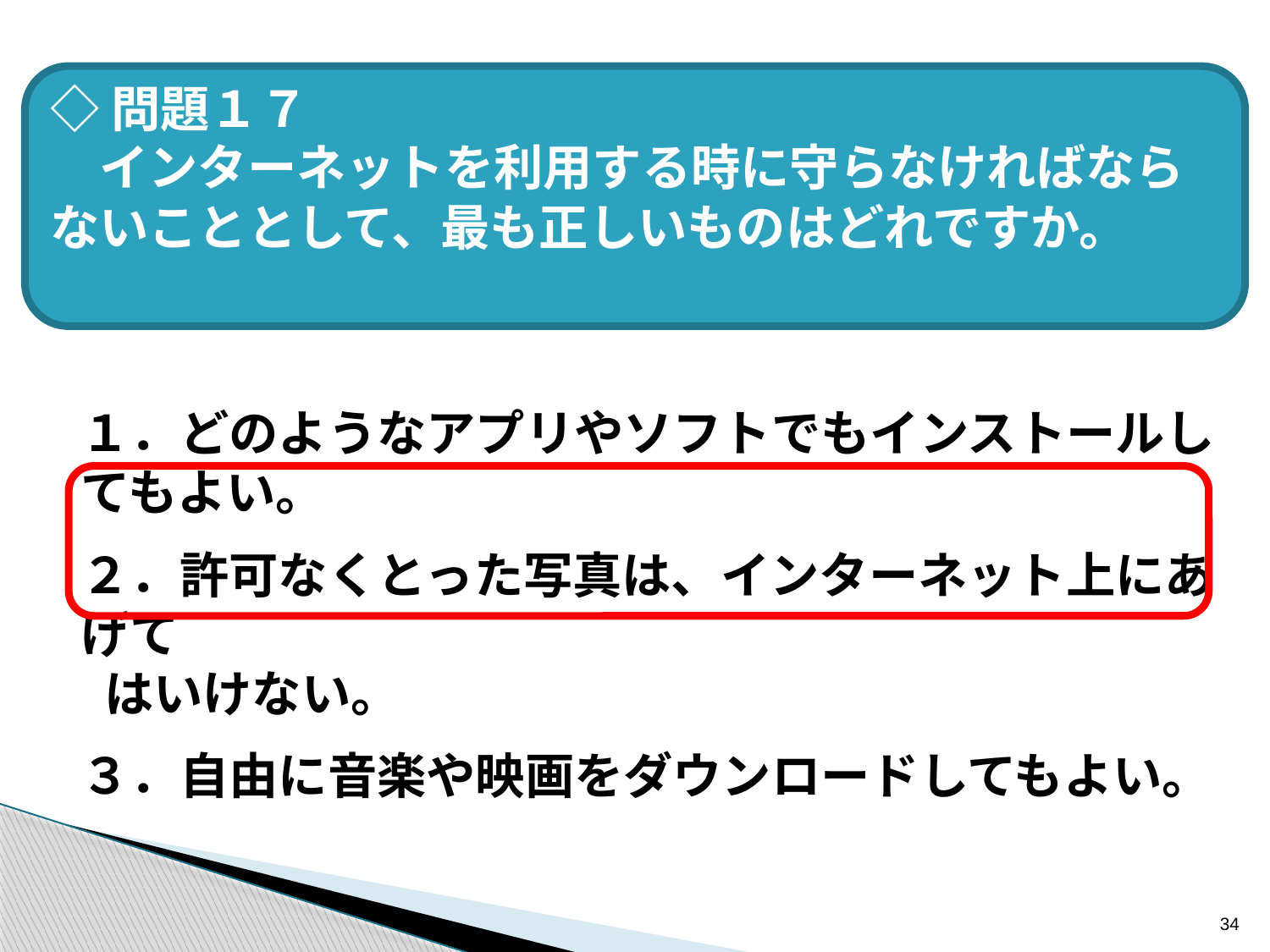

◇問題１７
　インターネットを利用する時に守らなければならないこととして、最も正しいものはどれですか。

１．どのようなアプリやソフトでもインストールしてもよい。

２．許可なくとった写真は、インターネット上にあげて
 はいけない。

３．自由に音楽や映画をダウンロードしてもよい。

34